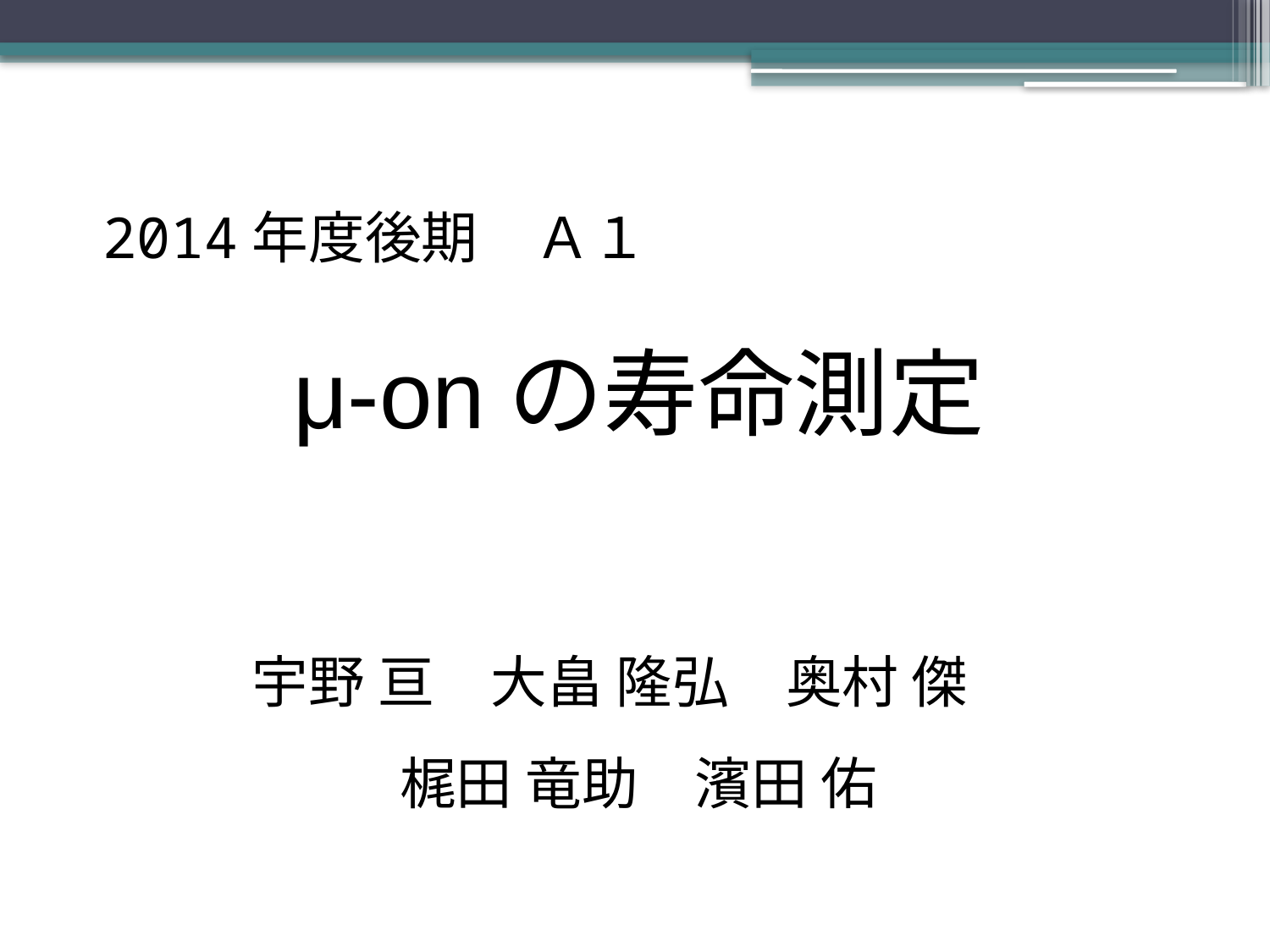

2014年度後期　Ａ１
μ-onの寿命測定
宇野 亘　大畠 隆弘　奥村 傑　梶田 竜助　濱田 佑